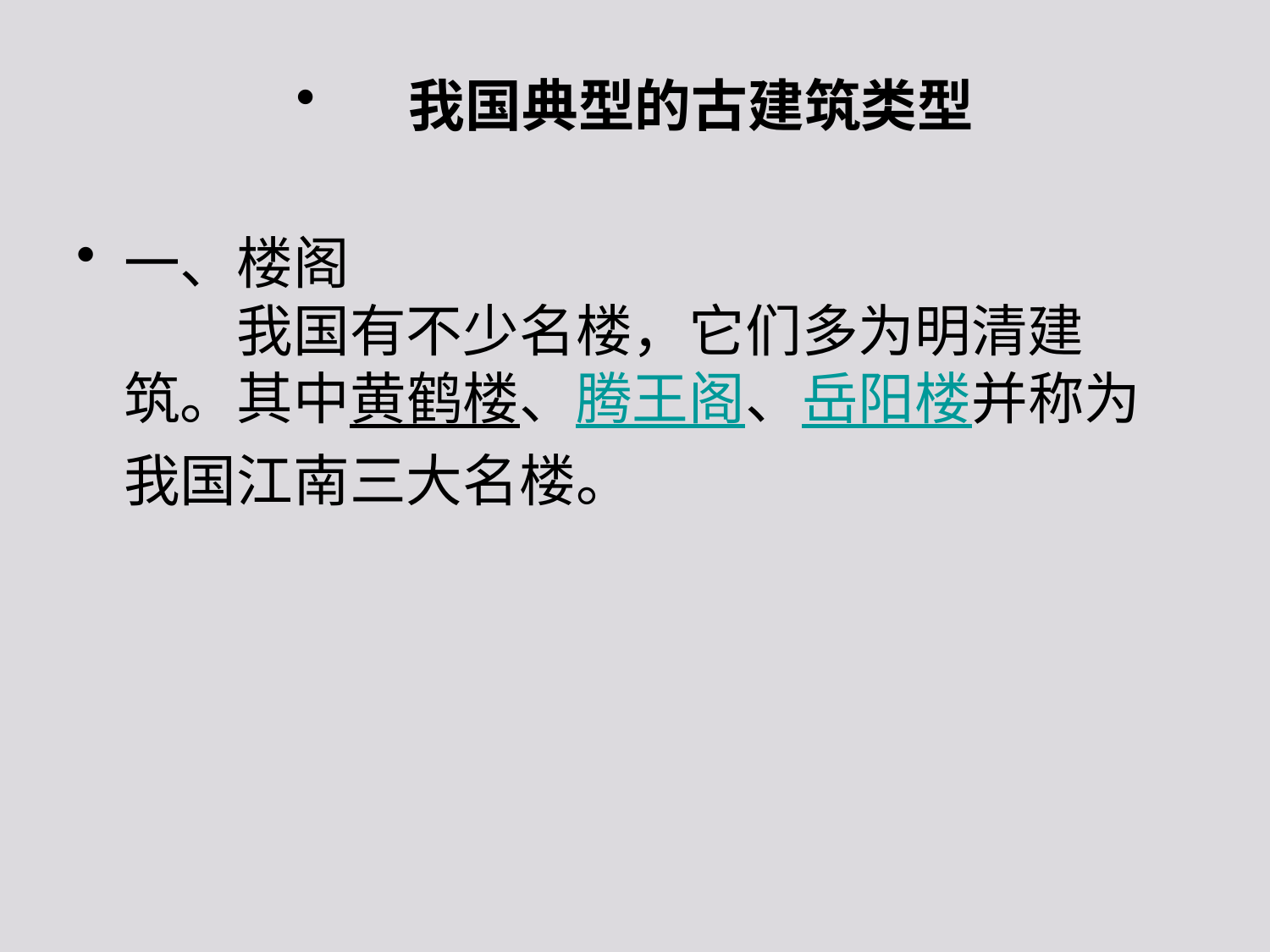

我国典型的古建筑类型

一、楼阁
　　我国有不少名楼，它们多为明清建筑。其中黄鹤楼、腾王阁、岳阳楼并称为我国江南三大名楼。